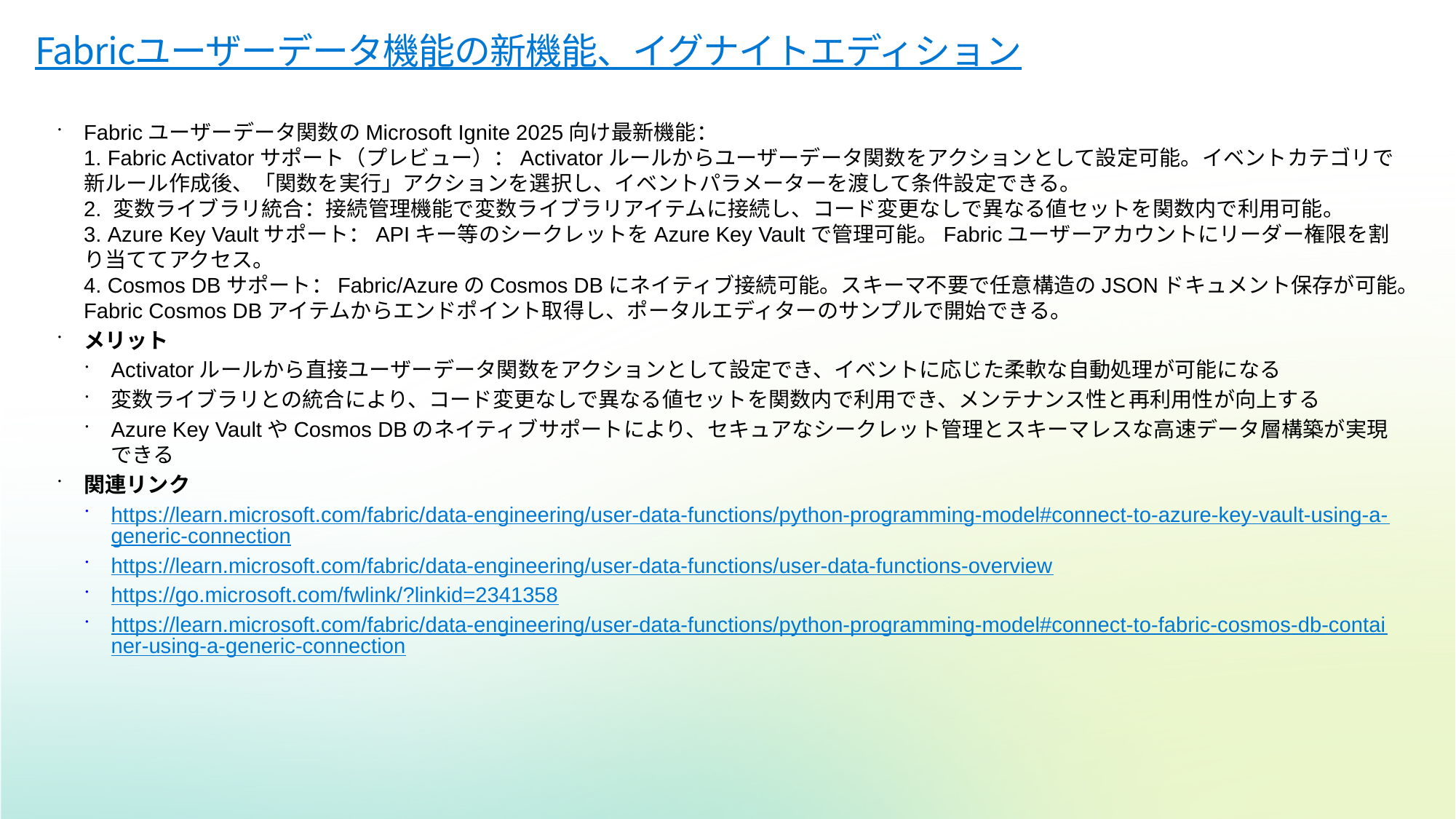

# Fabricユーザーデータ機能の新機能、イグナイトエディション
Fabricユーザーデータ関数のMicrosoft Ignite 2025向け最新機能：
1. Fabric Activatorサポート（プレビュー）：Activatorルールからユーザーデータ関数をアクションとして設定可能。イベントカテゴリで新ルール作成後、「関数を実行」アクションを選択し、イベントパラメーターを渡して条件設定できる。
2. 変数ライブラリ統合：接続管理機能で変数ライブラリアイテムに接続し、コード変更なしで異なる値セットを関数内で利用可能。
3. Azure Key Vaultサポート：APIキー等のシークレットをAzure Key Vaultで管理可能。Fabricユーザーアカウントにリーダー権限を割り当ててアクセス。
4. Cosmos DBサポート：Fabric/AzureのCosmos DBにネイティブ接続可能。スキーマ不要で任意構造のJSONドキュメント保存が可能。Fabric Cosmos DBアイテムからエンドポイント取得し、ポータルエディターのサンプルで開始できる。
メリット
Activatorルールから直接ユーザーデータ関数をアクションとして設定でき、イベントに応じた柔軟な自動処理が可能になる
変数ライブラリとの統合により、コード変更なしで異なる値セットを関数内で利用でき、メンテナンス性と再利用性が向上する
Azure Key VaultやCosmos DBのネイティブサポートにより、セキュアなシークレット管理とスキーマレスな高速データ層構築が実現できる
関連リンク
https://learn.microsoft.com/fabric/data-engineering/user-data-functions/python-programming-model#connect-to-azure-key-vault-using-a-generic-connection
https://learn.microsoft.com/fabric/data-engineering/user-data-functions/user-data-functions-overview
https://go.microsoft.com/fwlink/?linkid=2341358
https://learn.microsoft.com/fabric/data-engineering/user-data-functions/python-programming-model#connect-to-fabric-cosmos-db-container-using-a-generic-connection